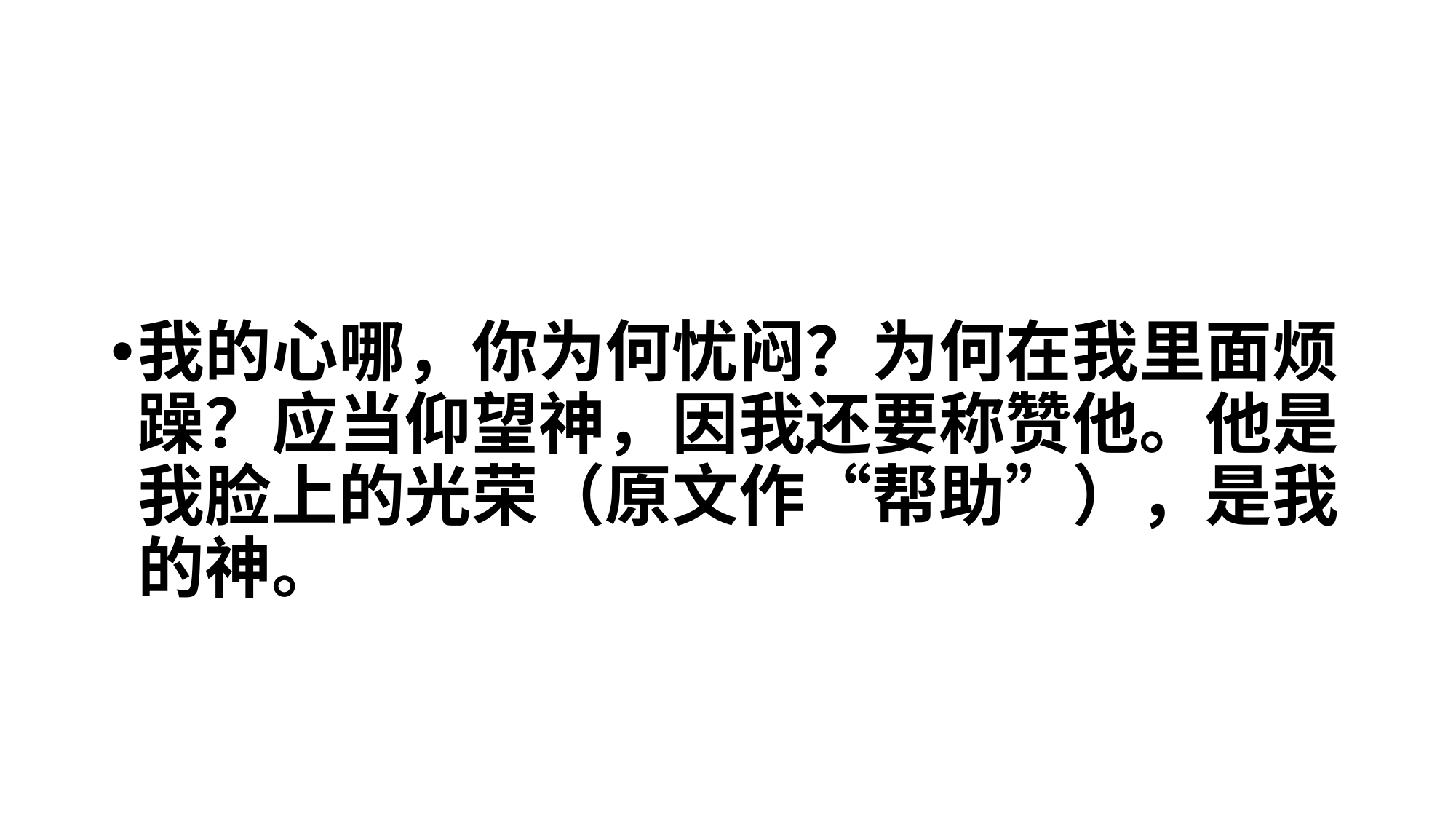

#

我的心哪，你为何忧闷？为何在我里面烦躁？应当仰望神，因我还要称赞他。他是我脸上的光荣（原文作“帮助”），是我的神。